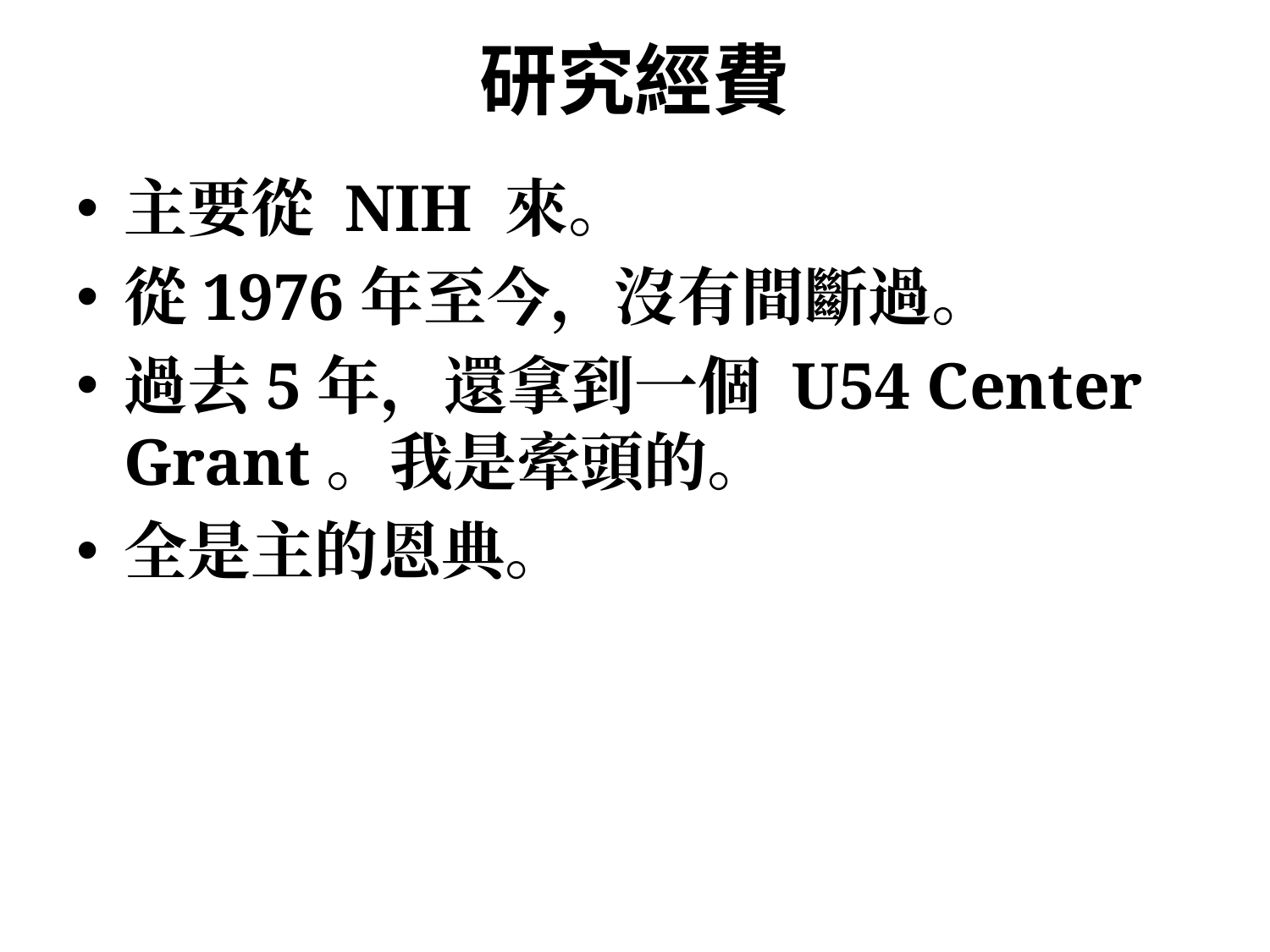

# 研究經費
主要從 NIH 來。
從1976年至今，沒有間斷過。
過去5年，還拿到一個 U54 Center Grant。我是牽頭的。
全是主的恩典。